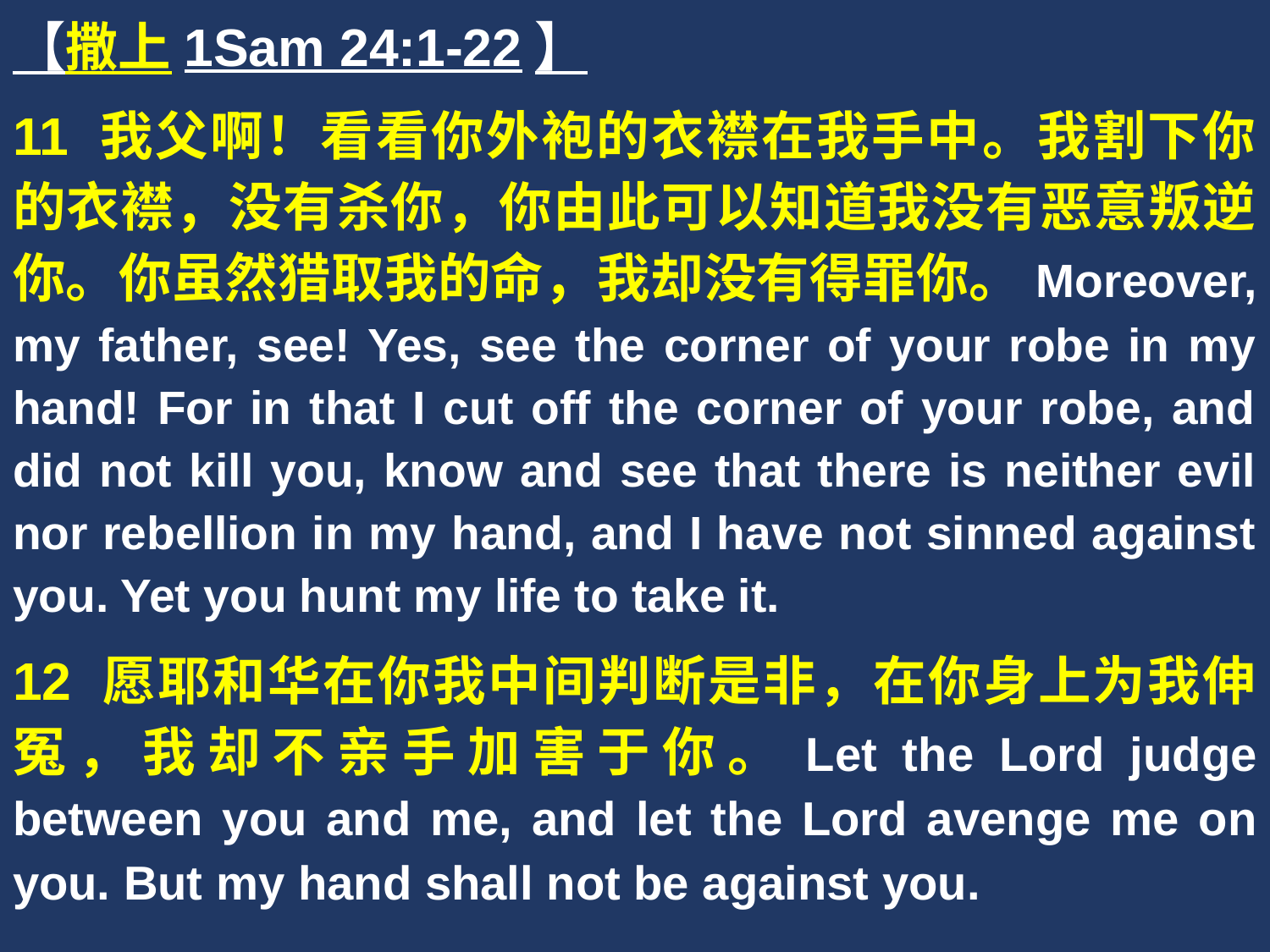

【撒上1Sam 24:1-22】
11 我父啊！看看你外袍的衣襟在我手中。我割下你的衣襟，没有杀你，你由此可以知道我没有恶意叛逆你。你虽然猎取我的命，我却没有得罪你。Moreover, my father, see! Yes, see the corner of your robe in my hand! For in that I cut off the corner of your robe, and did not kill you, know and see that there is neither evil nor rebellion in my hand, and I have not sinned against you. Yet you hunt my life to take it.
12 愿耶和华在你我中间判断是非，在你身上为我伸冤，我却不亲手加害于你。Let the Lord judge between you and me, and let the Lord avenge me on you. But my hand shall not be against you.